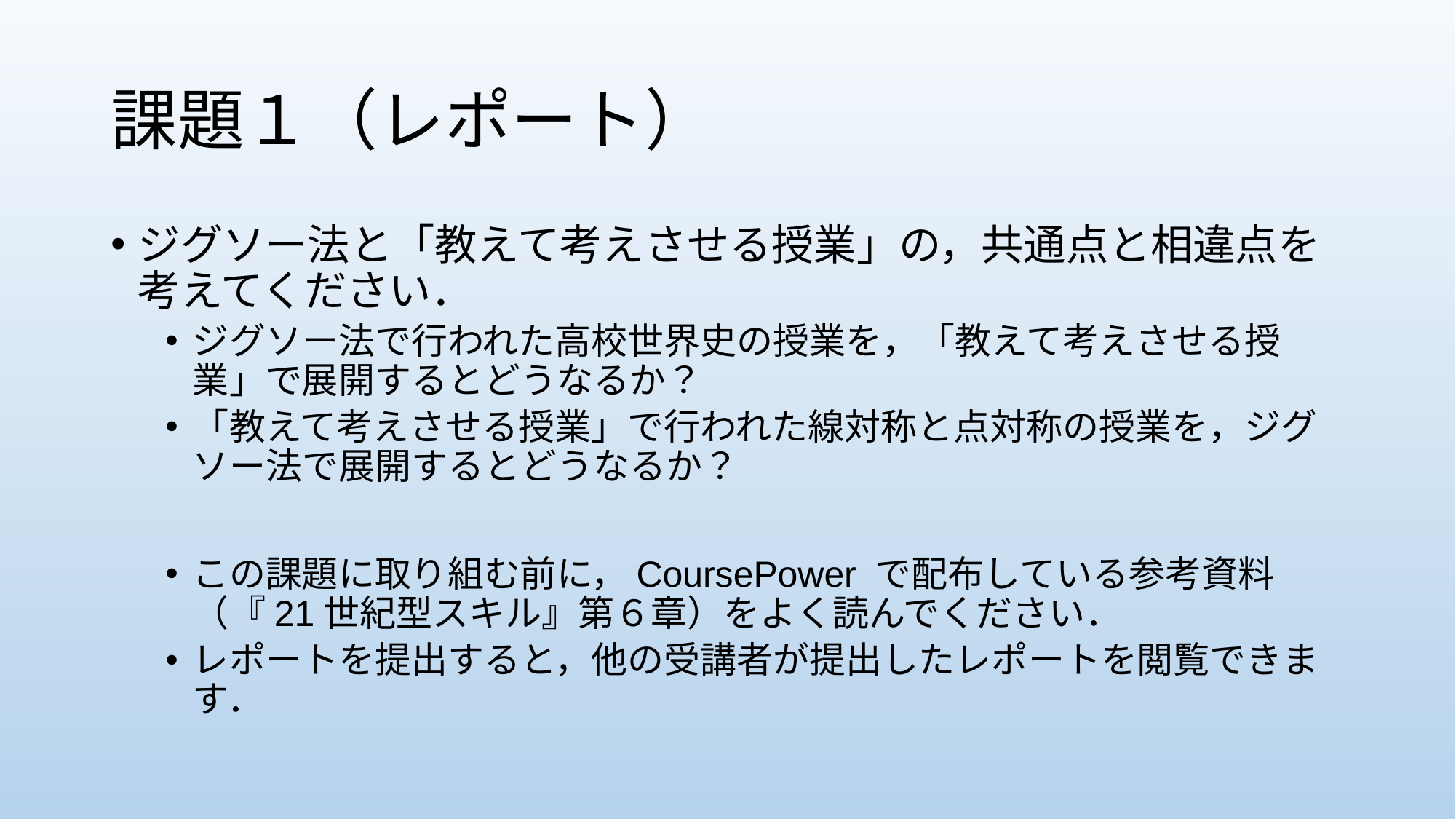

# 課題１（レポート）
ジグソー法と「教えて考えさせる授業」の，共通点と相違点を考えてください．
ジグソー法で行われた高校世界史の授業を，「教えて考えさせる授業」で展開するとどうなるか？
「教えて考えさせる授業」で行われた線対称と点対称の授業を，ジグソー法で展開するとどうなるか？

この課題に取り組む前に，CoursePower で配布している参考資料（『21世紀型スキル』第６章）をよく読んでください．
レポートを提出すると，他の受講者が提出したレポートを閲覧できます．